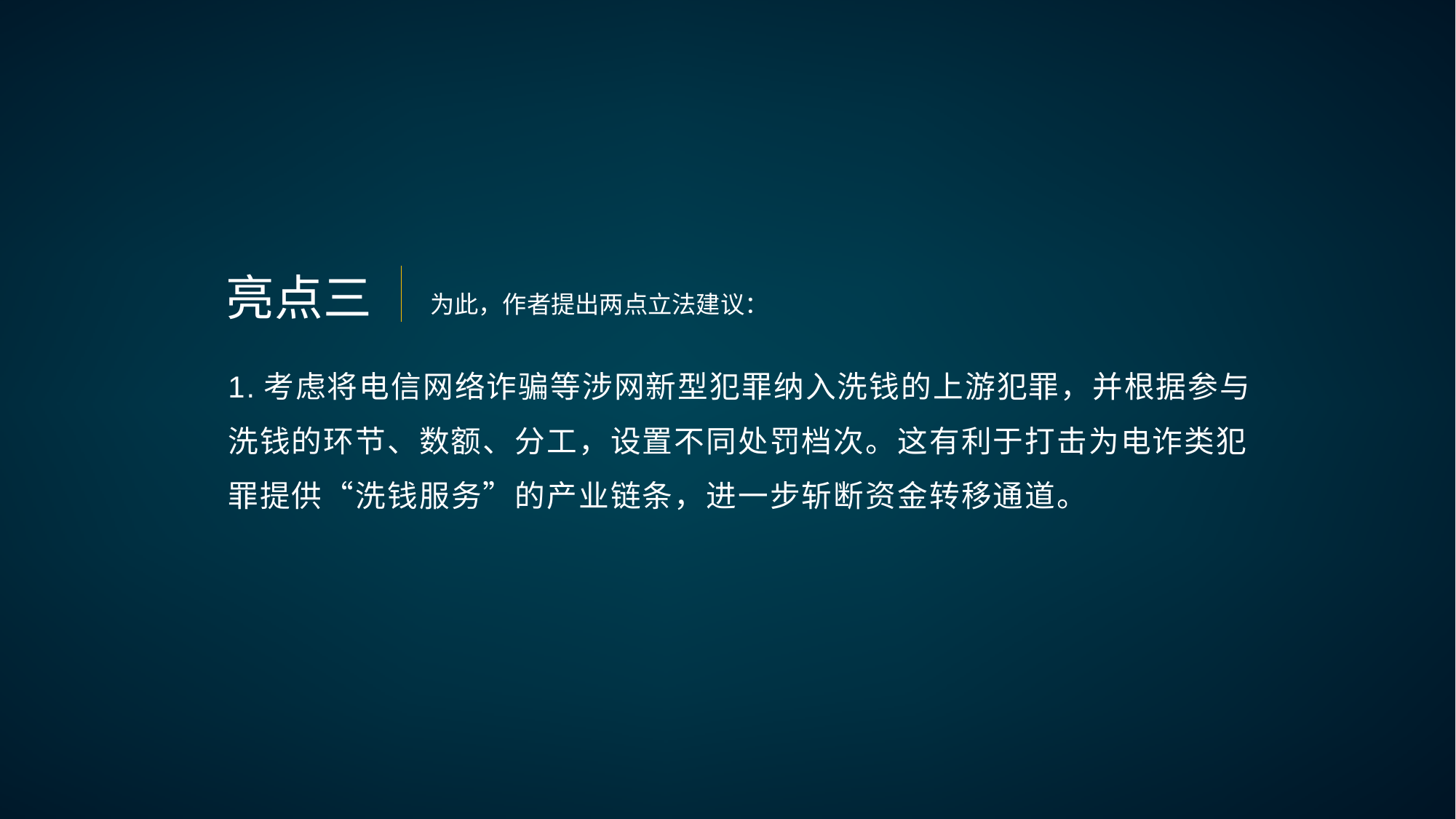

亮点三
为此，作者提出两点立法建议：
1.考虑将电信网络诈骗等涉网新型犯罪纳入洗钱的上游犯罪，并根据参与洗钱的环节、数额、分工，设置不同处罚档次。这有利于打击为电诈类犯罪提供“洗钱服务”的产业链条，进一步斩断资金转移通道。